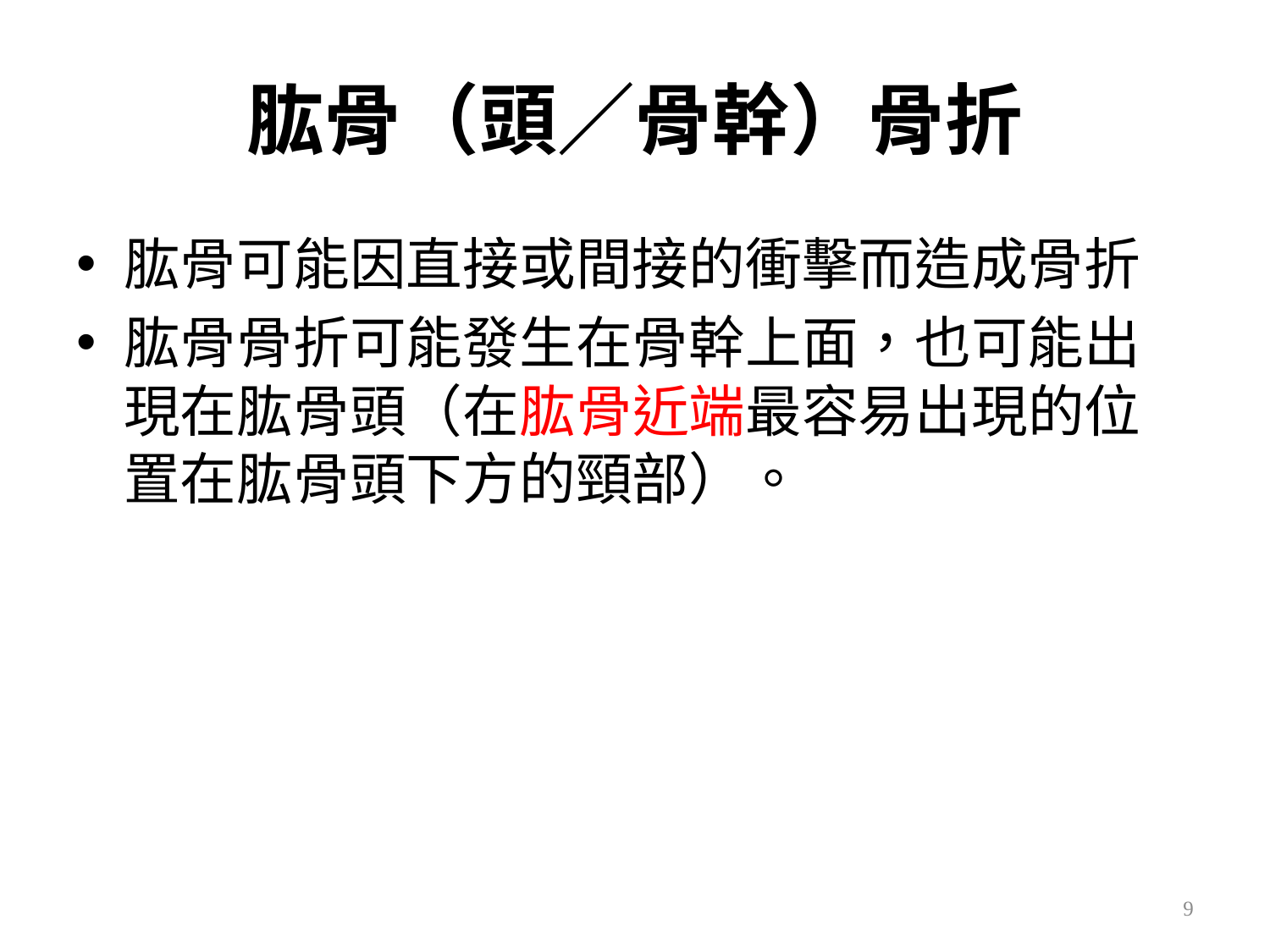

# 肱骨（頭／骨幹）骨折
肱骨可能因直接或間接的衝擊而造成骨折
肱骨骨折可能發生在骨幹上面，也可能出現在肱骨頭（在肱骨近端最容易出現的位置在肱骨頭下方的頸部）。
9